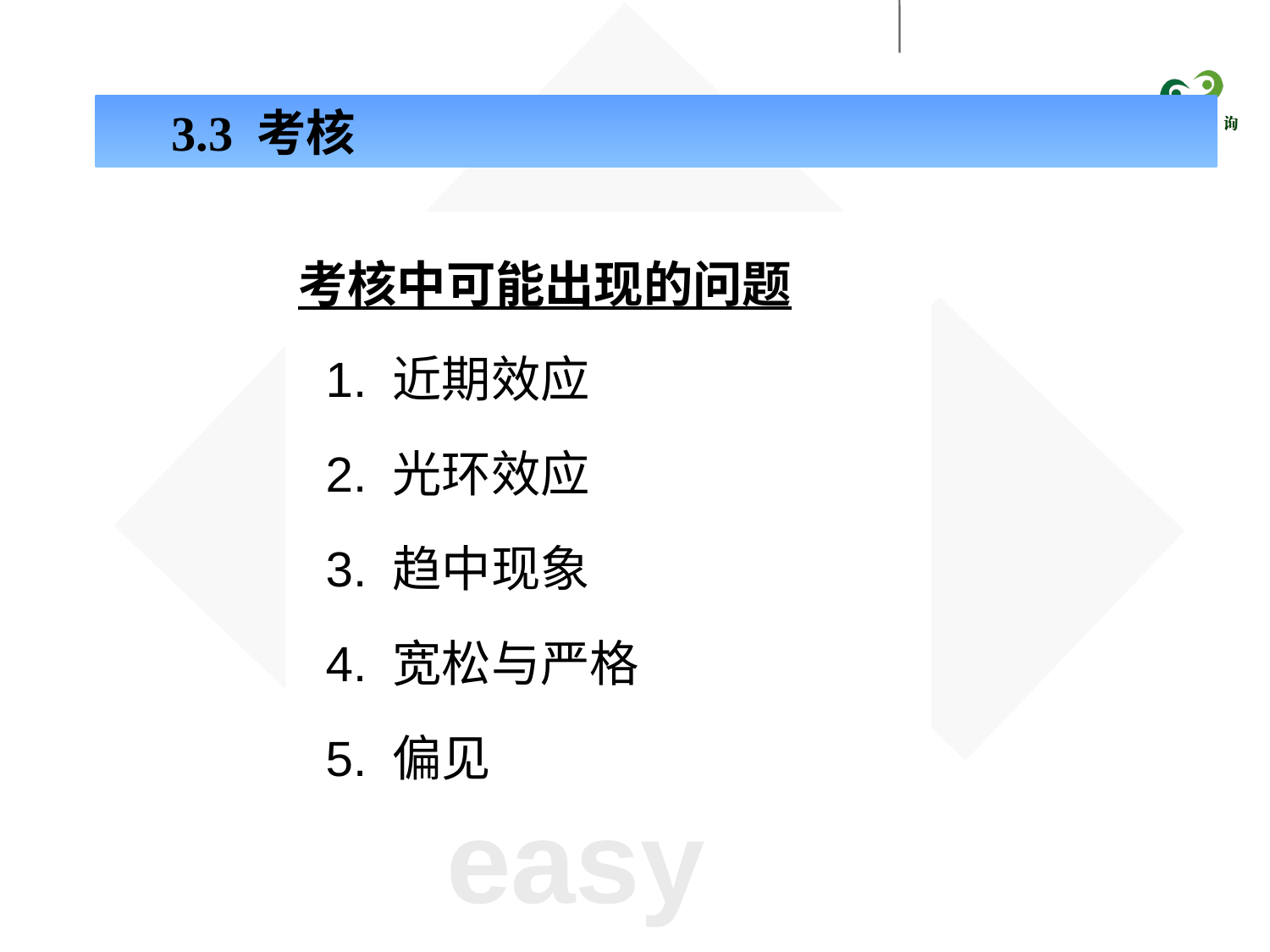

3.3 考核
考核中可能出现的问题
  1. 近期效应
  2. 光环效应
  3. 趋中现象
  4. 宽松与严格
  5. 偏见